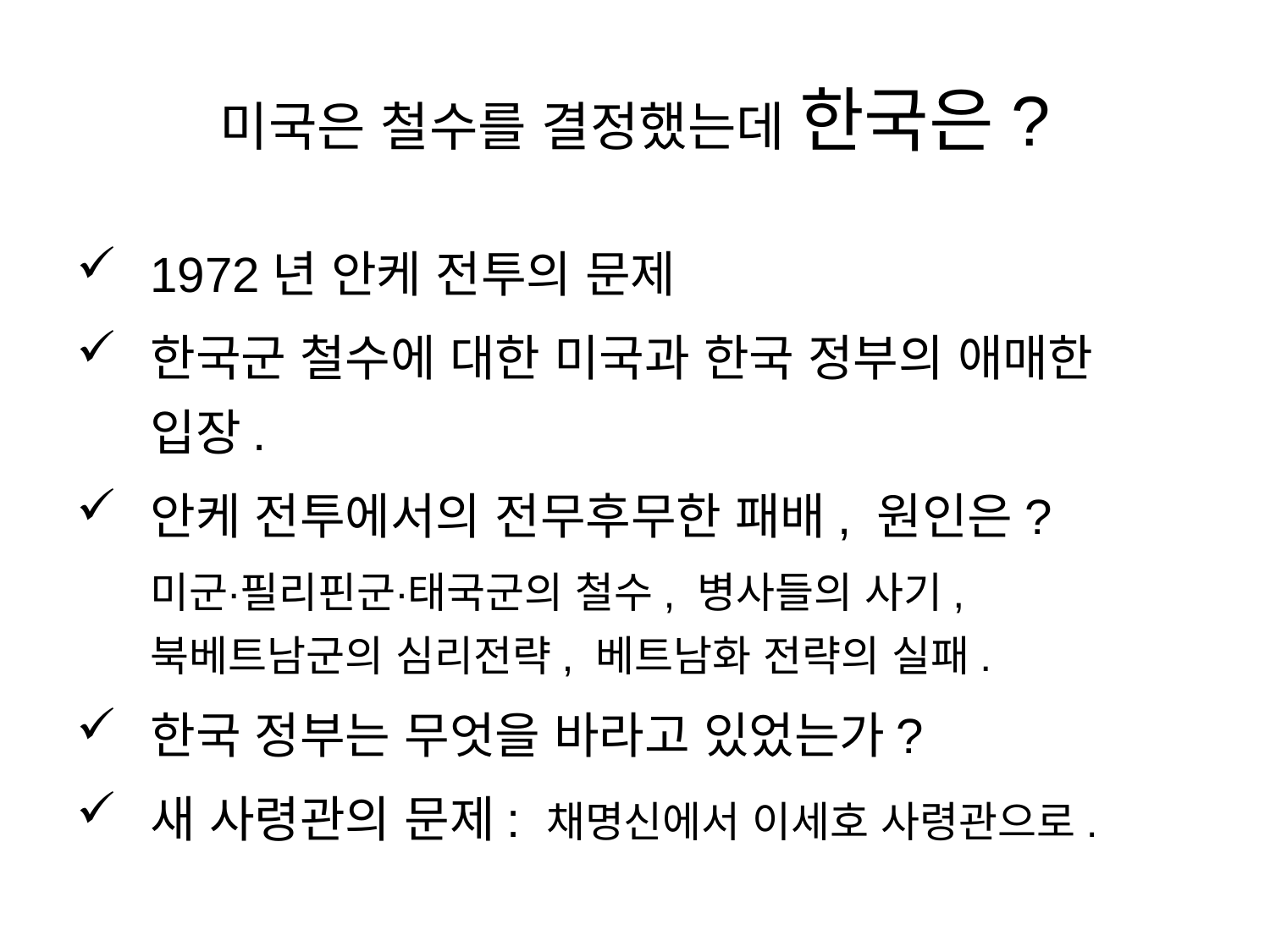

# 미국은 철수를 결정했는데 한국은?
1972년 안케 전투의 문제
한국군 철수에 대한 미국과 한국 정부의 애매한 입장.
안케 전투에서의 전무후무한 패배, 원인은?
미군∙필리핀군∙태국군의 철수, 병사들의 사기, 북베트남군의 심리전략, 베트남화 전략의 실패.
한국 정부는 무엇을 바라고 있었는가?
새 사령관의 문제: 채명신에서 이세호 사령관으로.